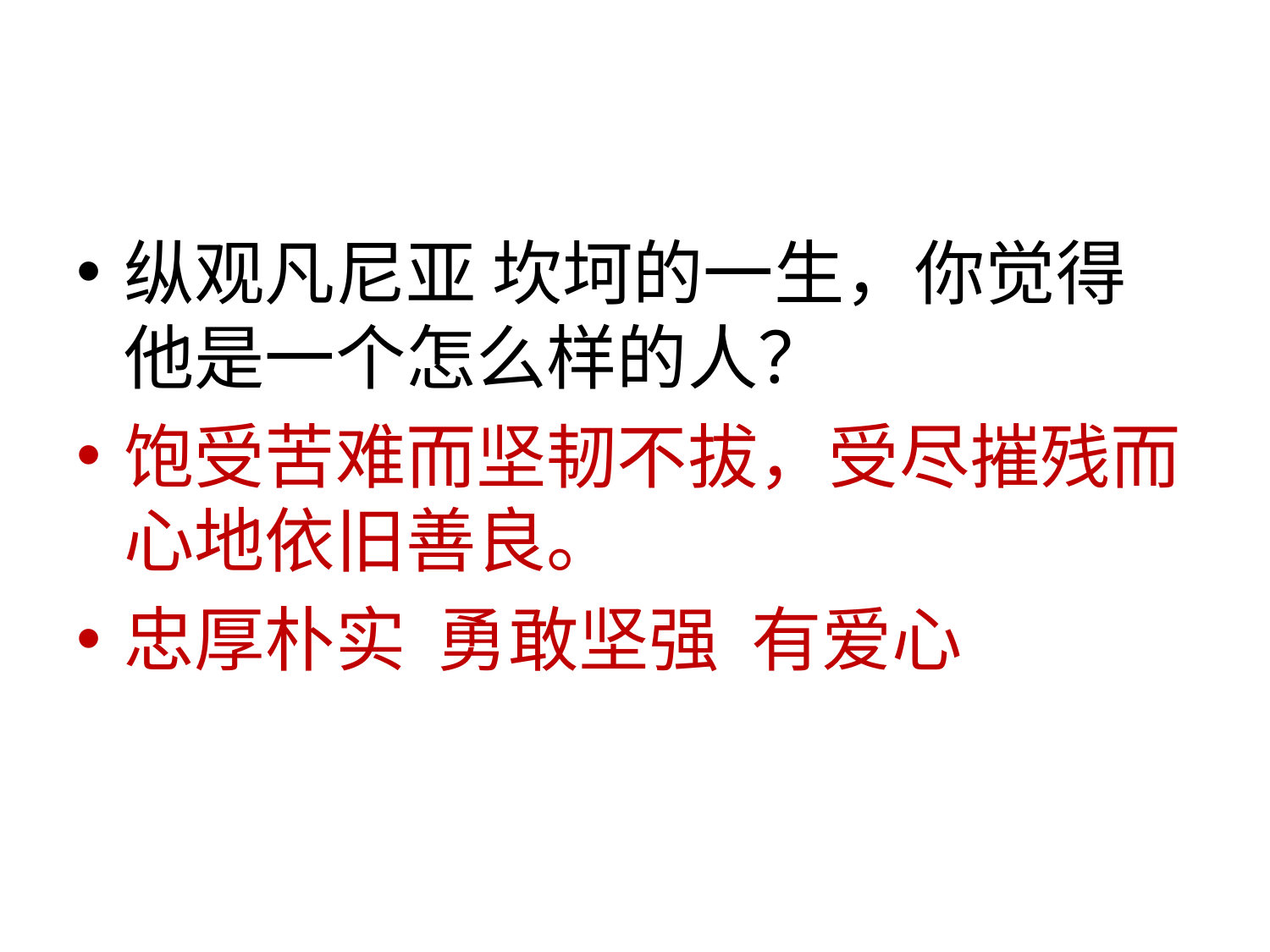

#
纵观凡尼亚 坎坷的一生，你觉得他是一个怎么样的人？
饱受苦难而坚韧不拔，受尽摧残而心地依旧善良。
忠厚朴实  勇敢坚强  有爱心